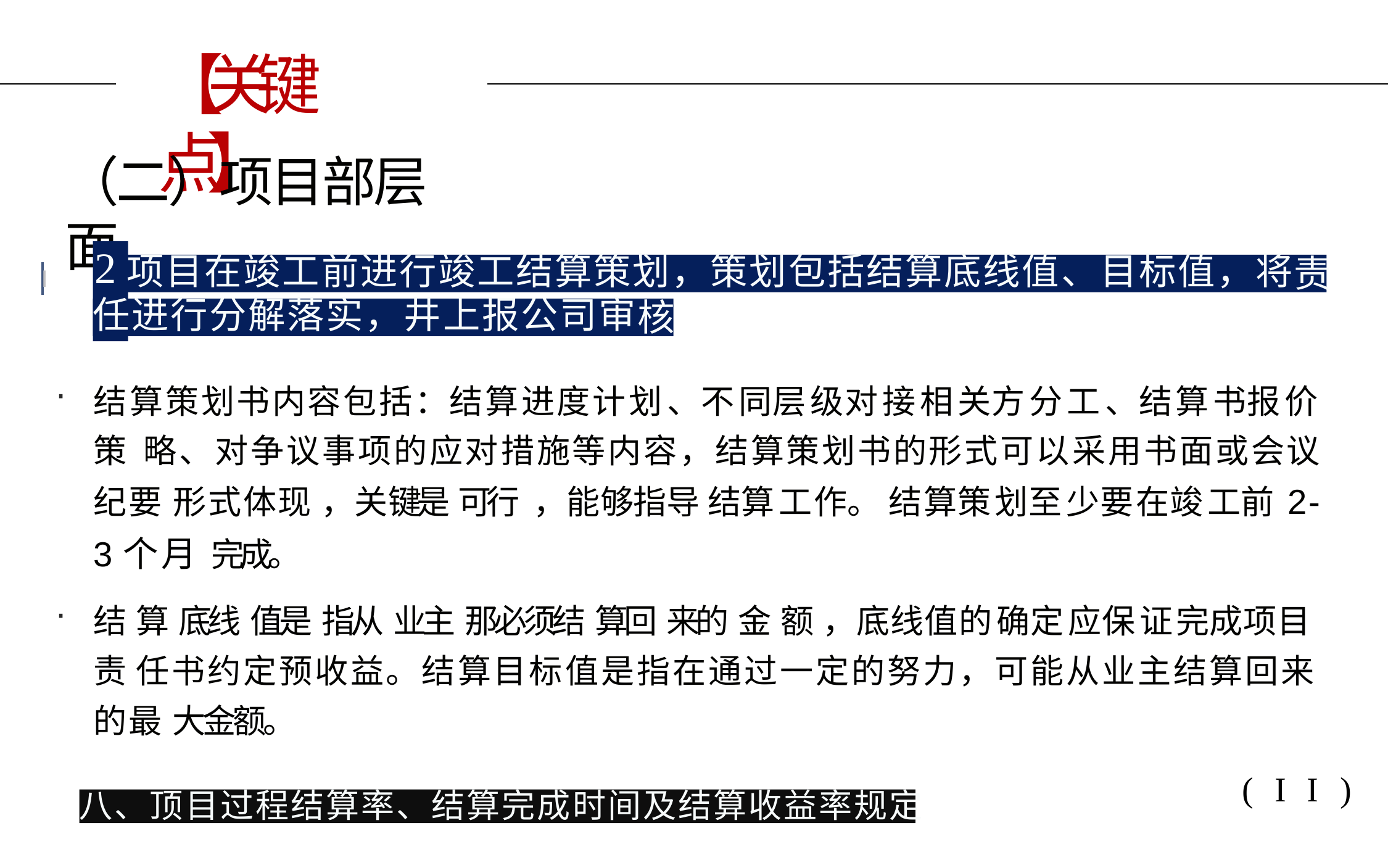

# 【关键点】

（二）项目部层面
2.
责
项目在竣工前进行竣工结算策划，策划包括结算底线值、目标值，将
I

核
任进行分解落实，井上报公司审
结算策划书内容包括：结算进度计划、不同层级对接相关方分工、结算书报价策 略、对争议事项的应对措施等内容，结算策划书的形式可以采用书面或会议纪要 形式体现 ，关键是 可行 ，能够指导 结算工作。 结算策划至少要在竣工前2-3个月 完成。
结 算 底线 值是 指从 业主 那必须结 算回 来的 金 额 ，底线值的确定应保证完成项目责 任书约定预收益。结算目标值是指在通过一定的努力，可能从业主结算回来的最 大金额。
(II)
八、顶目过程结算率、结算完成时间及结算收益率规定